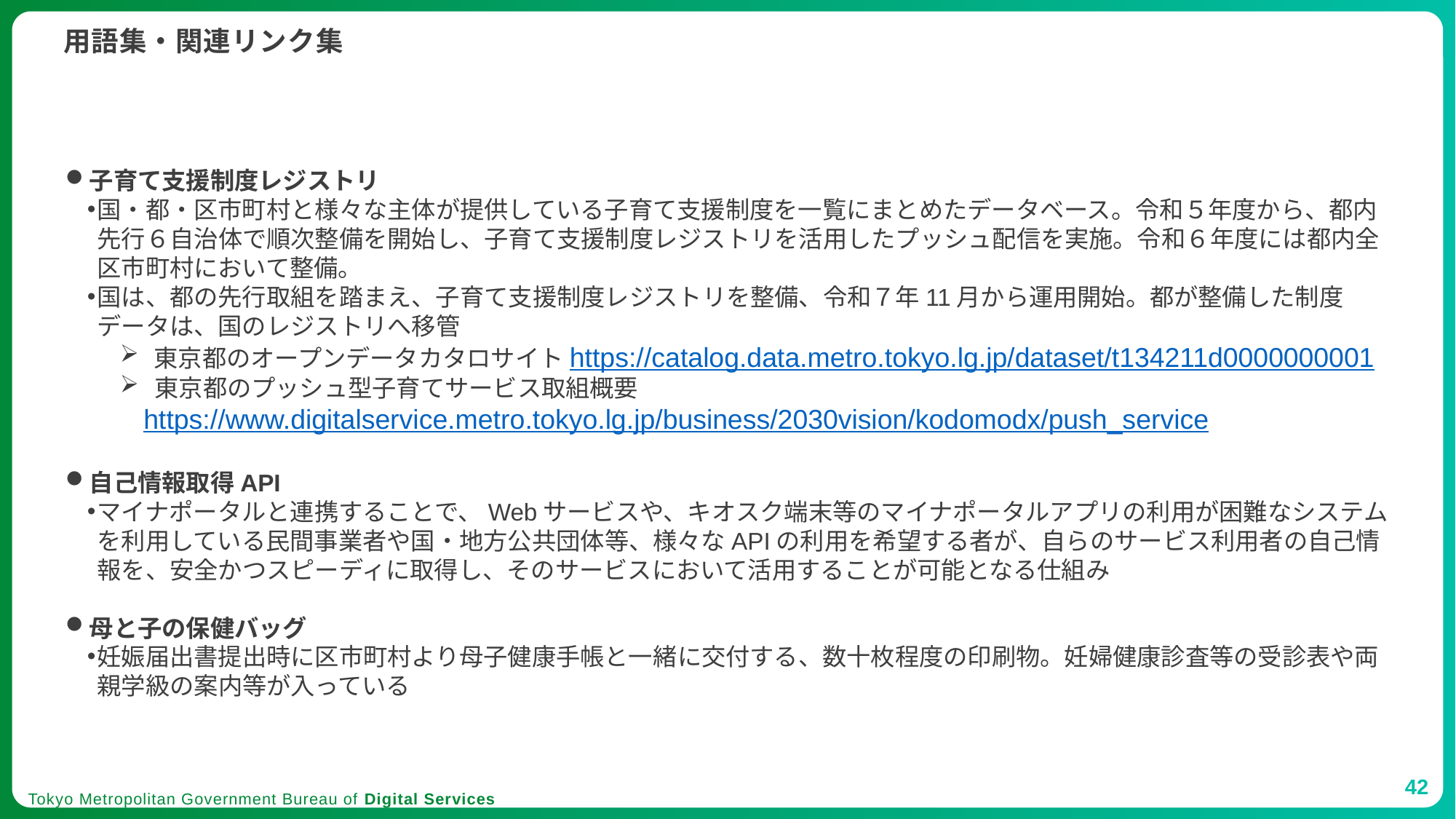

用語集・関連リンク集
子育て支援制度レジストリ
国・都・区市町村と様々な主体が提供している子育て支援制度を一覧にまとめたデータベース。​令和５年度から、都内先行６自治体で順次整備を開始し、子育て支援制度レジストリを活用したプッシュ配信を実施。令和６年度には都内全区市町村において整備。
国は、都の先行取組を踏まえ、子育て支援制度レジストリを整備、令和７年11月から運用開始。都が整備した制度データは、国のレジストリへ移管
東京都のオープンデータカタロサイトhttps://catalog.data.metro.tokyo.lg.jp/dataset/t134211d0000000001
 東京都のプッシュ型子育てサービス取組概要  https://www.digitalservice.metro.tokyo.lg.jp/business/2030vision/kodomodx/push_service
​
自己情報取得API
マイナポータルと連携することで、Webサービスや、キオスク端末等のマイナポータルアプリの利用が困難なシステムを利用している民間事業者や国・地方公共団体等、様々なAPIの利用を希望する者が、自らのサービス利用者の自己情報を、安全かつスピーディに取得し、そのサービスにおいて活用することが可能となる仕組み

母と子の保健バッグ
妊娠届出書提出時に区市町村より母子健康手帳と一緒に交付する、数十枚程度の印刷物。妊婦健康診査等の受診表や両親学級の案内等が入っている
42